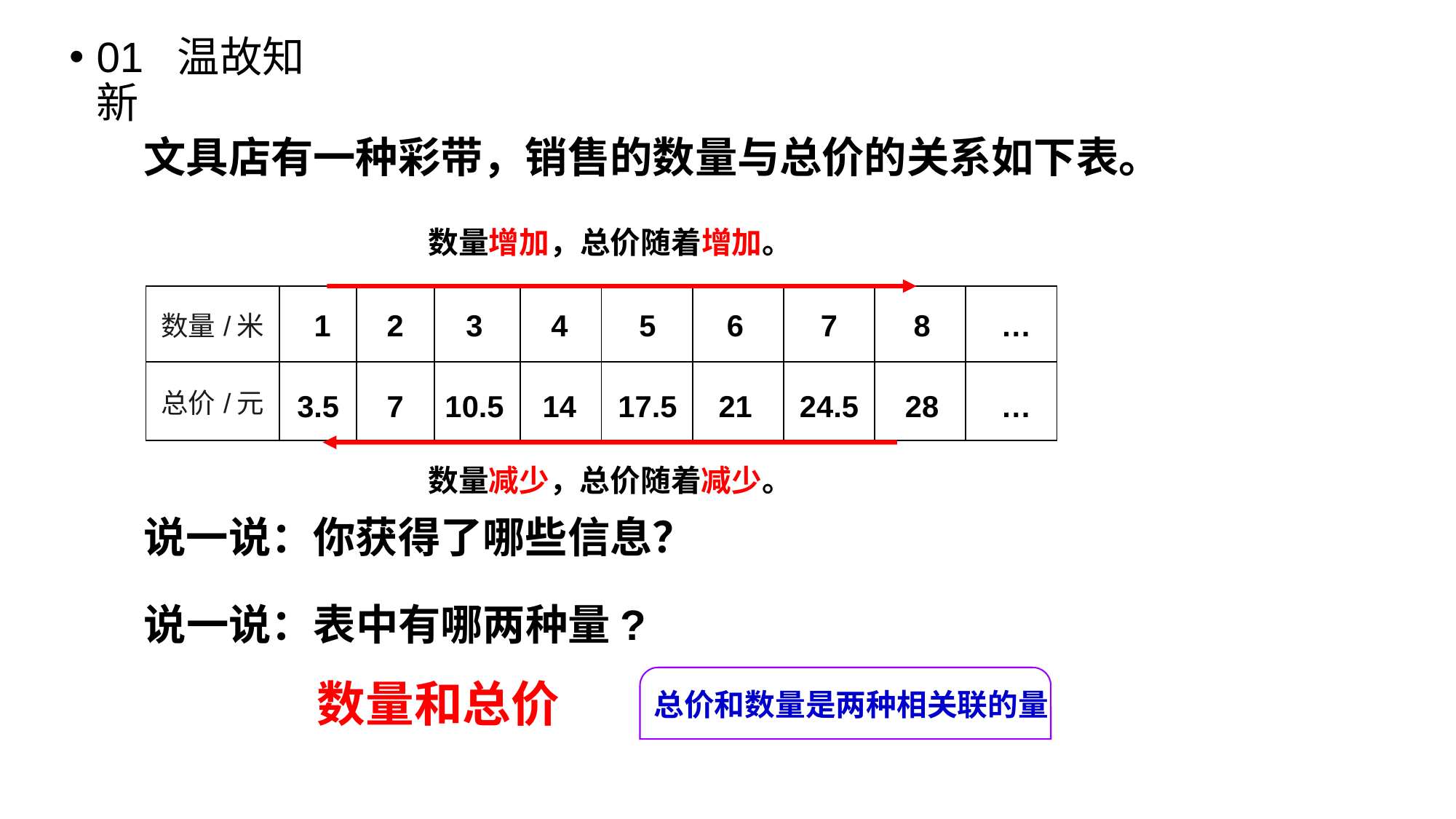

01  温故知新
文具店有一种彩带，销售的数量与总价的关系如下表。

数量增加，总价随着增加。
| 数量/米 |  |  |  |  |  |  |  |  |  |
| --- | --- | --- | --- | --- | --- | --- | --- | --- | --- |
| 总价/元 |  |  |  |  |  |  |  |  |  |
1
2
3
4
5
6
7
8
…
3.5
7
10.5
14
17.5
21
24.5
28
…
数量减少，总价随着减少。
说一说：你获得了哪些信息？
说一说：表中有哪两种量?

总价和数量是两种相关联的量
数量和总价